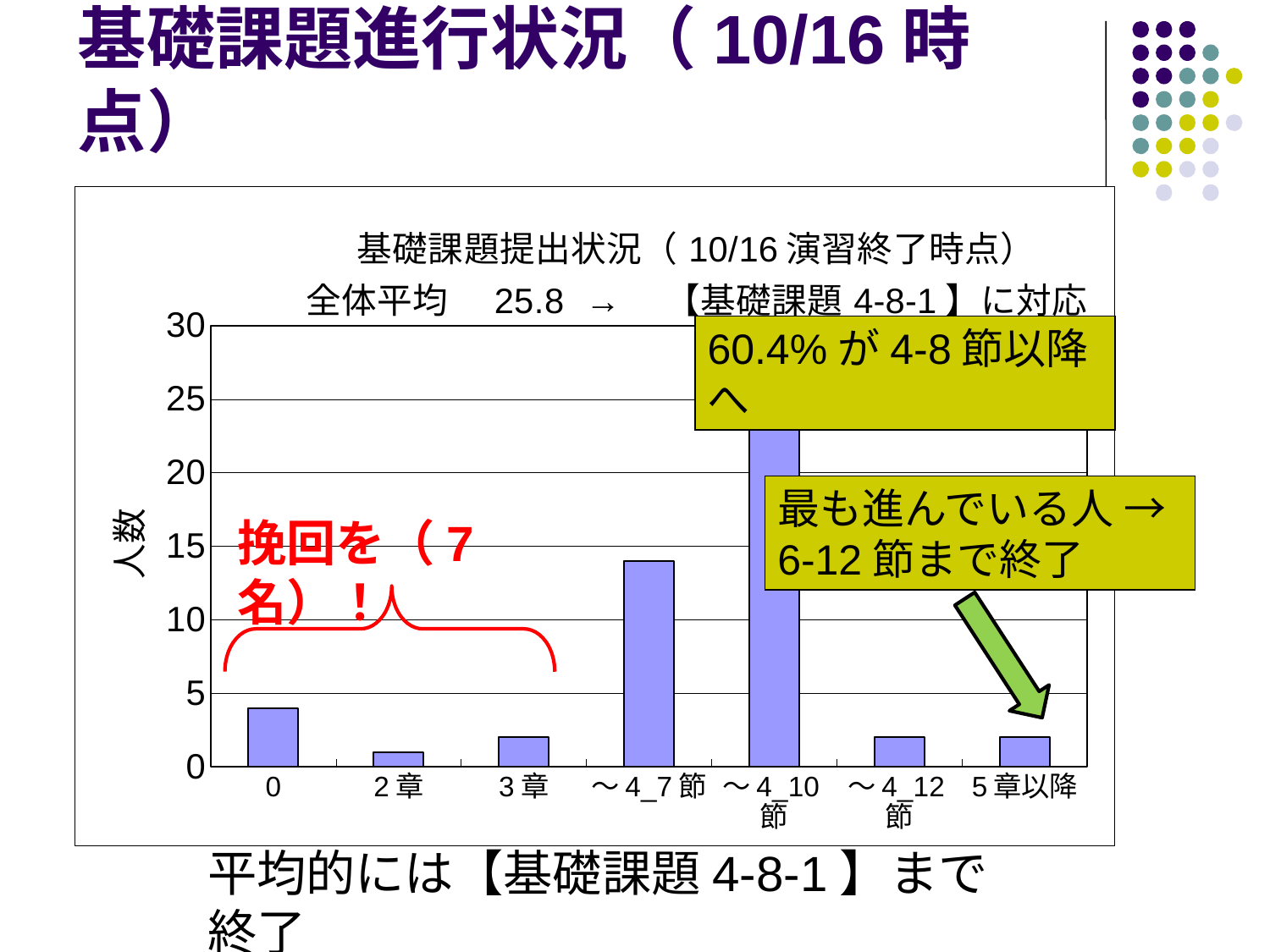

# 基礎課題進行状況（10/16時点）

### Chart: 基礎課題提出状況（10/16演習終了時点）
全体平均　25.8  →　【基礎課題4-8-1】に対応

| Category |  |
|---|---|
| 0 | 4.0 |
| 2章 | 1.0 |
| 3章 | 2.0 |
| ～4_7節 | 14.0 |
| ～4_10節 | 28.0 |
| ～4_12節 | 2.0 |
| 5章以降 | 2.0 |
60.4%が4-8節以降へ

最も進んでいる人 → 6-12節まで終了
挽回を（7名）！

平均的には【基礎課題4-8-1】まで終了